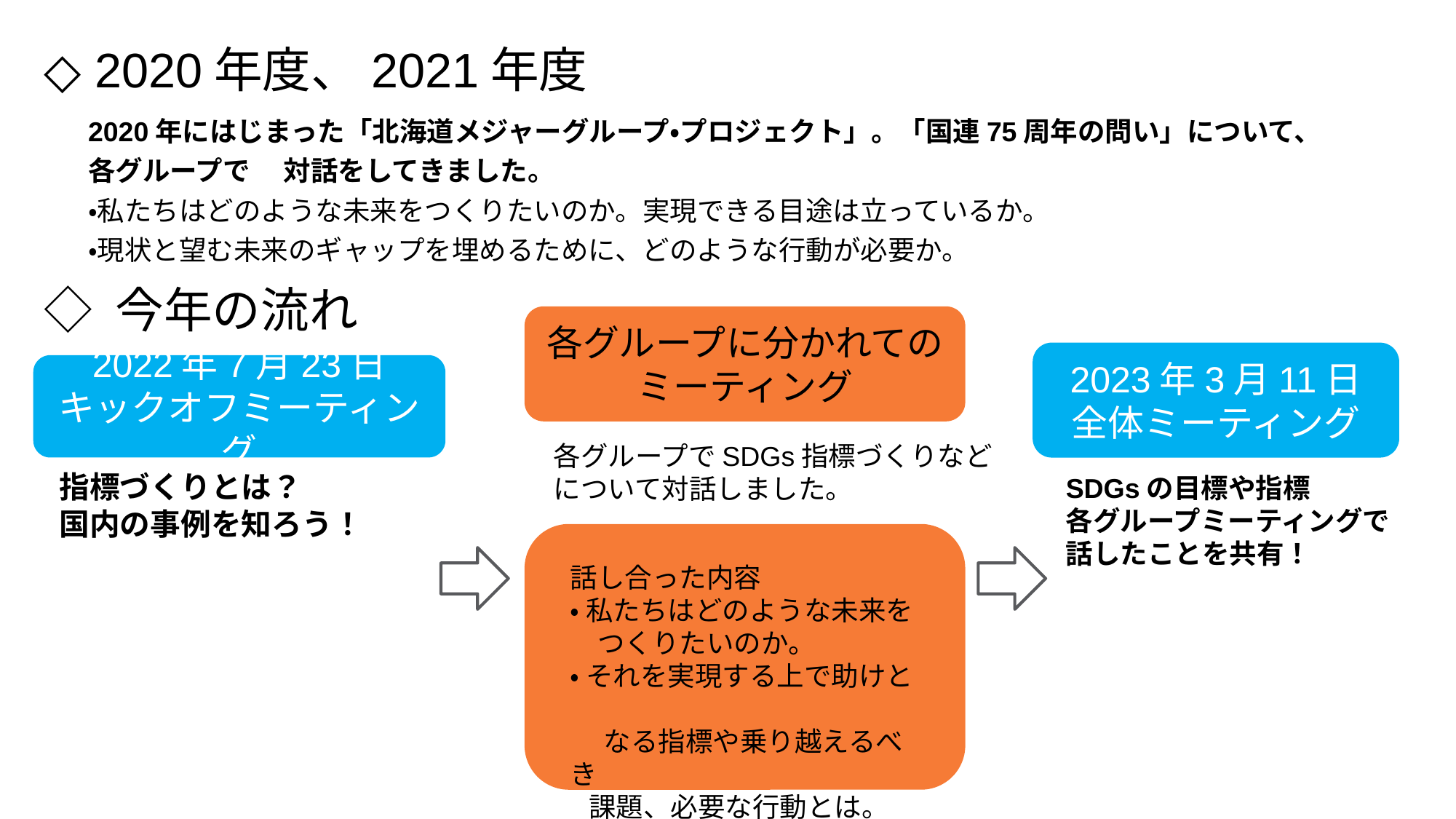

◇ 2020年度、2021年度
2020年にはじまった「北海道メジャーグループ・プロジェクト」。「国連75周年の問い」について、各グループで　 対話をしてきました。
・私たちはどのような未来をつくりたいのか。実現できる目途は立っているか。
・現状と望む未来のギャップを埋めるために、どのような行動が必要か。
◇ 今年の流れ
各グループに分かれてのミーティング
2023年3月11日
全体ミーティング
2022年7月23日
キックオフミーティング
各グループでSDGs指標づくりなど
について対話しました。
指標づくりとは？
国内の事例を知ろう！
SDGsの目標や指標
各グループミーティングで
話したことを共有！

話し合った内容
・ 私たちはどのような未来を
　つくりたいのか。
・ それを実現する上で助けと　　
　 なる指標や乗り越えるべき
   課題、必要な行動とは。